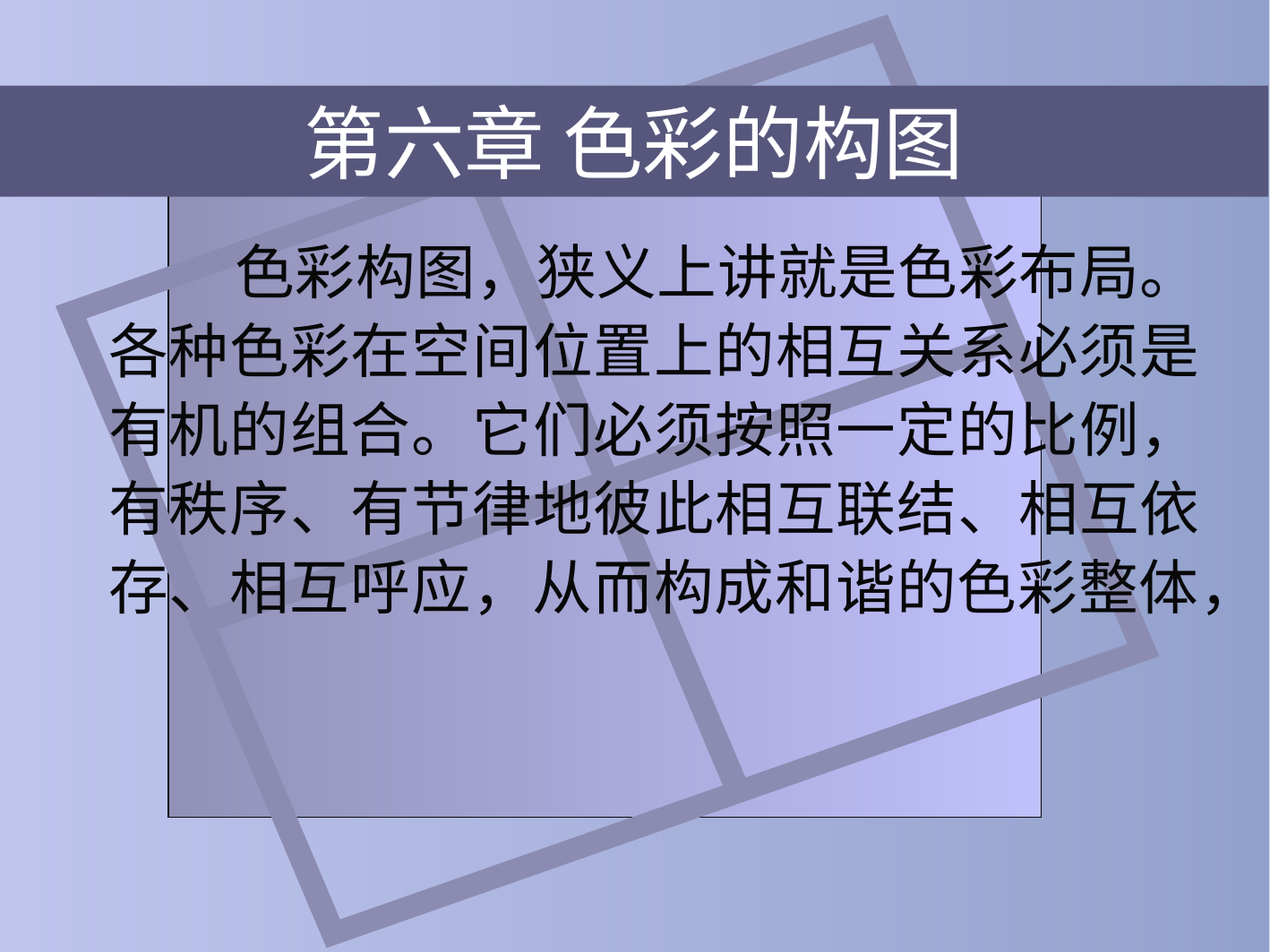

# 第六章 色彩的构图
        色彩构图，狭义上讲就是色彩布局。各种色彩在空间位置上的相互关系必须是有机的组合。它们必须按照一定的比例，有秩序、有节律地彼此相互联结、相互依存、相互呼应，从而构成和谐的色彩整体，